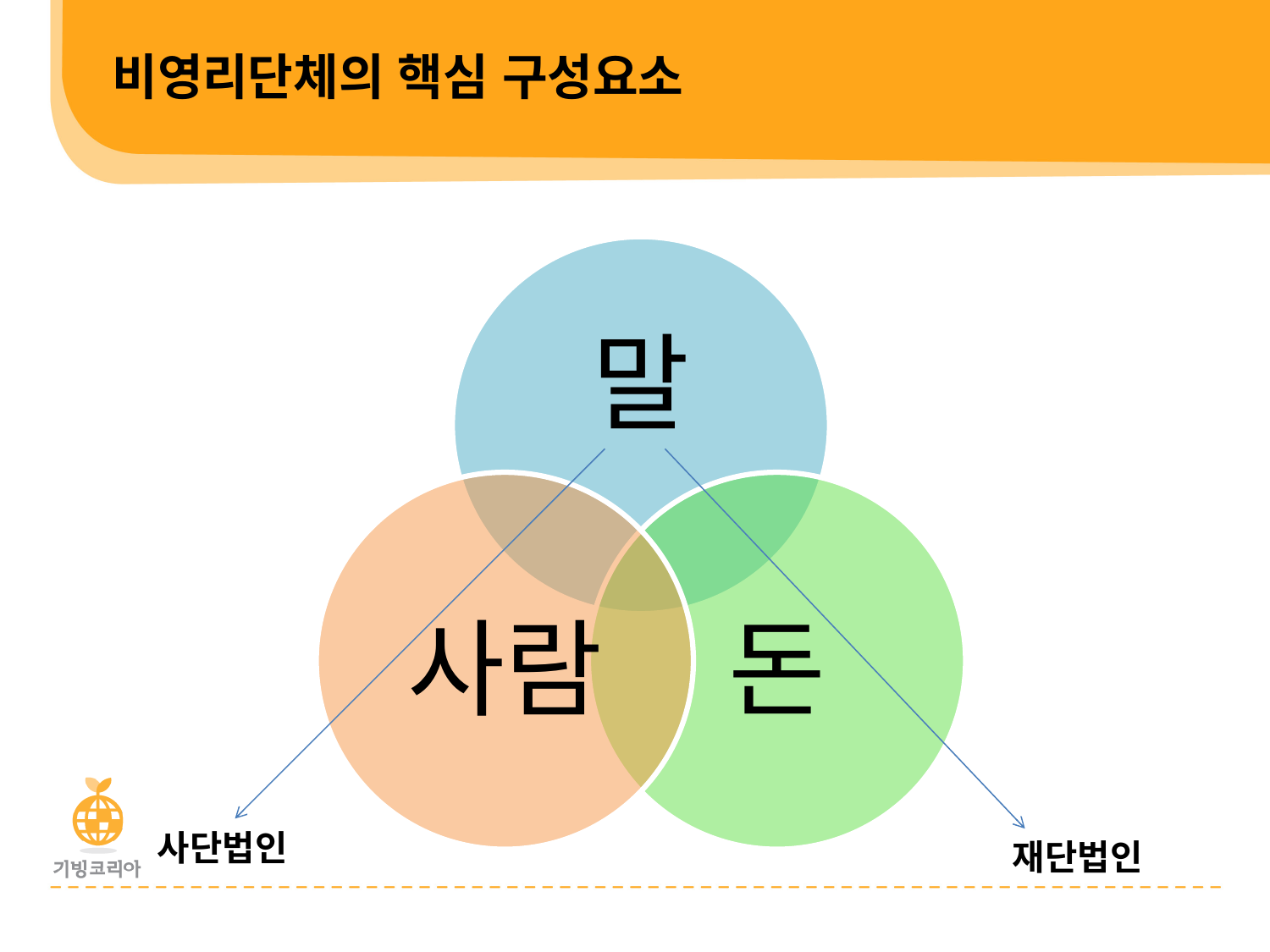

비영리단체의 핵심 구성요소
말
돈
사람
사단법인
재단법인